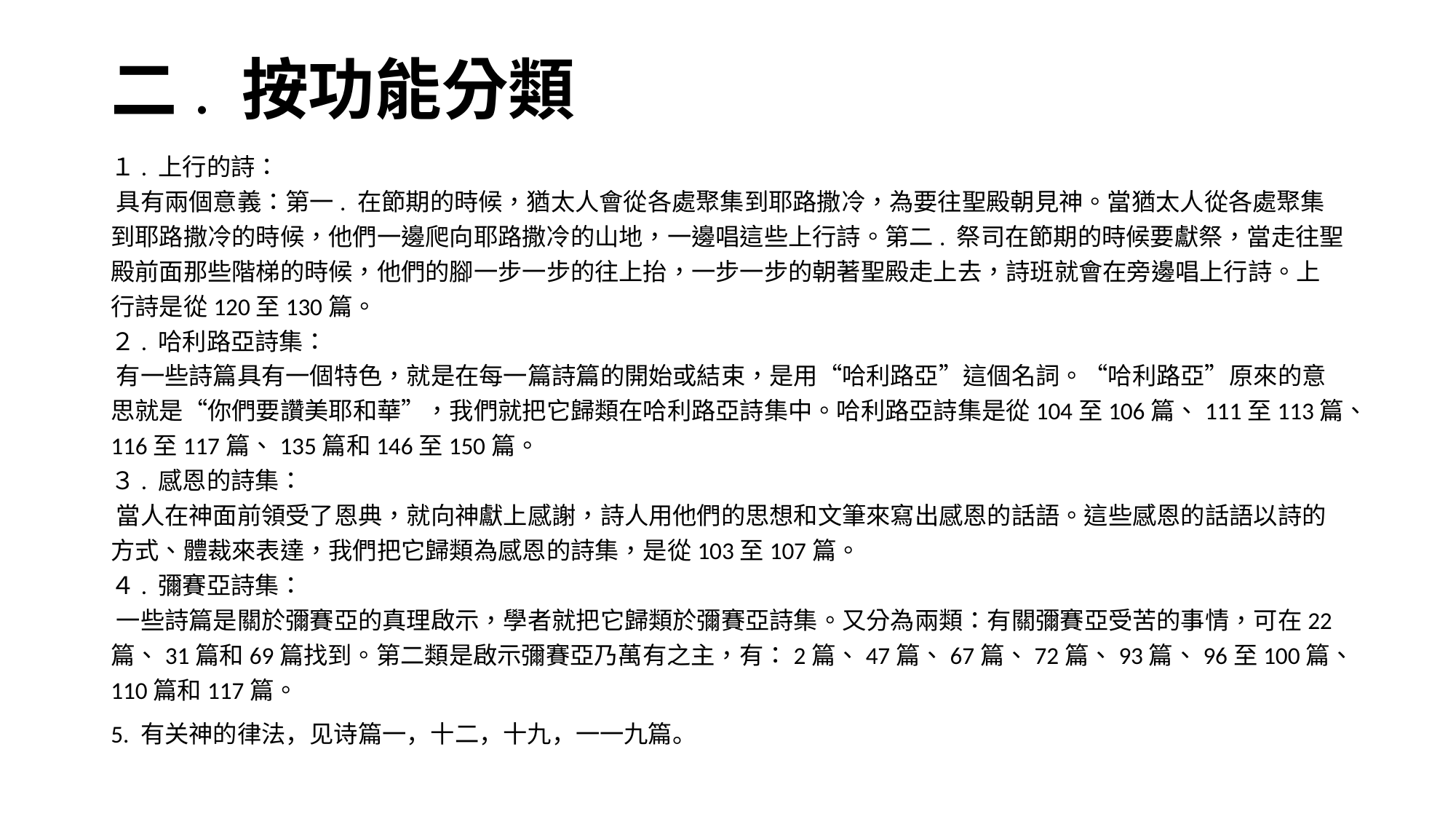

# 二. 按功能分類
１. 上行的詩：
 具有兩個意義：第一. 在節期的時候，猶太人會從各處聚集到耶路撒冷，為要往聖殿朝見神。當猶太人從各處聚集到耶路撒冷的時候，他們一邊爬向耶路撒冷的山地，一邊唱這些上行詩。第二. 祭司在節期的時候要獻祭，當走往聖殿前面那些階梯的時候，他們的腳一步一步的往上抬，一步一步的朝著聖殿走上去，詩班就會在旁邊唱上行詩。上行詩是從120至130篇。
２. 哈利路亞詩集：
 有一些詩篇具有一個特色，就是在每一篇詩篇的開始或結束，是用“哈利路亞”這個名詞。“哈利路亞”原來的意思就是“你們要讚美耶和華”，我們就把它歸類在哈利路亞詩集中。哈利路亞詩集是從104至106篇、111至113篇、116至117篇、135篇和146至150篇。
３. 感恩的詩集：
 當人在神面前領受了恩典，就向神獻上感謝，詩人用他們的思想和文筆來寫出感恩的話語。這些感恩的話語以詩的方式、體裁來表達，我們把它歸類為感恩的詩集，是從103至107篇。
４. 彌賽亞詩集：
 一些詩篇是關於彌賽亞的真理啟示，學者就把它歸類於彌賽亞詩集。又分為兩類：有關彌賽亞受苦的事情，可在22篇、31篇和69篇找到。第二類是啟示彌賽亞乃萬有之主，有：2篇、47篇、67篇、72篇、93篇、96至100篇、110篇和117篇。
5. 有关神的律法，见诗篇一，十二，十九，一一九篇。